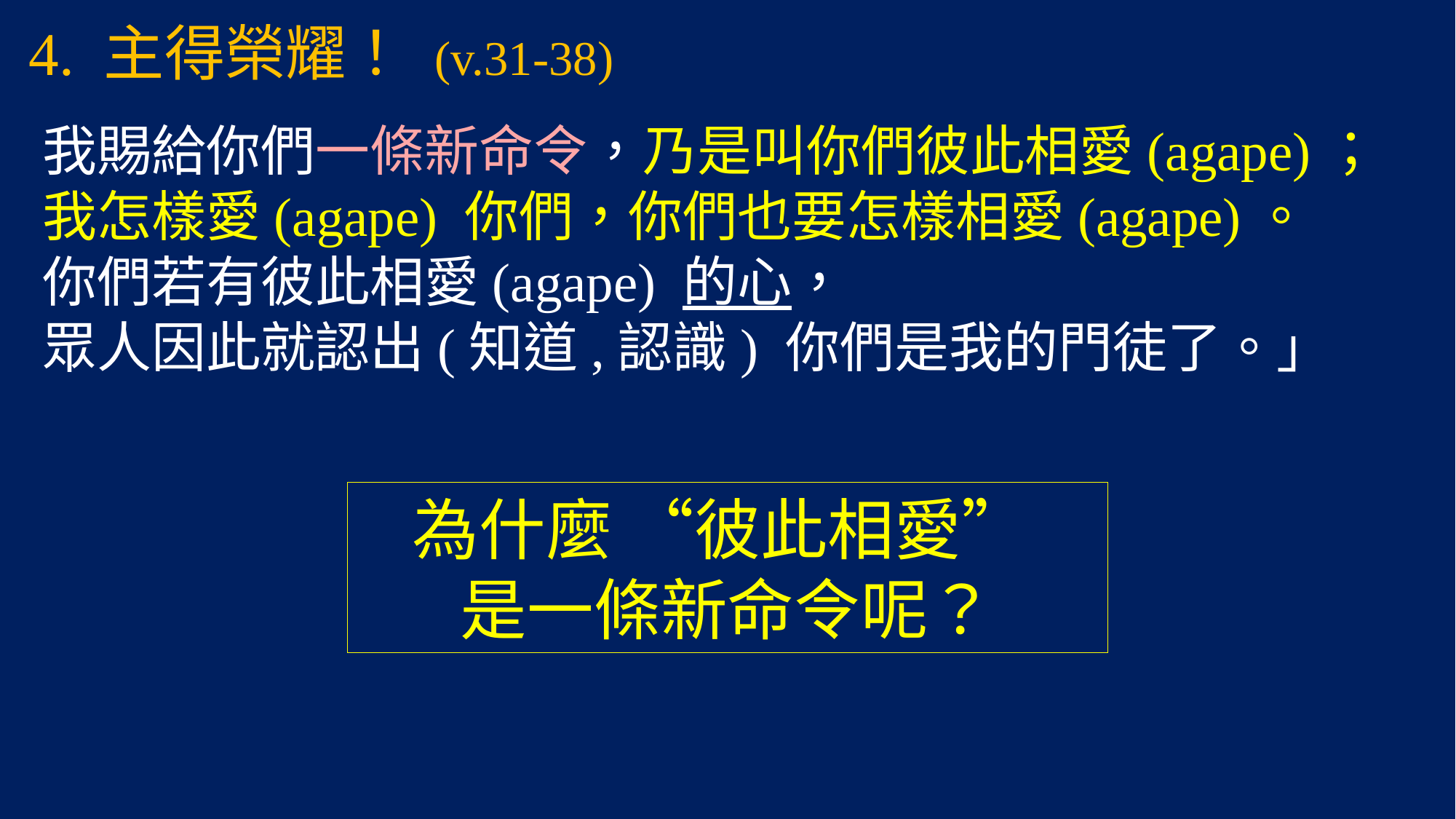

# 4. 主得榮耀！ (v.31-38)
我賜給你們一條新命令，乃是叫你們彼此相愛(agape)；
我怎樣愛(agape) 你們，你們也要怎樣相愛(agape)。
你們若有彼此相愛(agape) 的心，
眾人因此就認出(知道,認識) 你們是我的門徒了。」

為什麼 “彼此相愛”
是一條新命令呢？